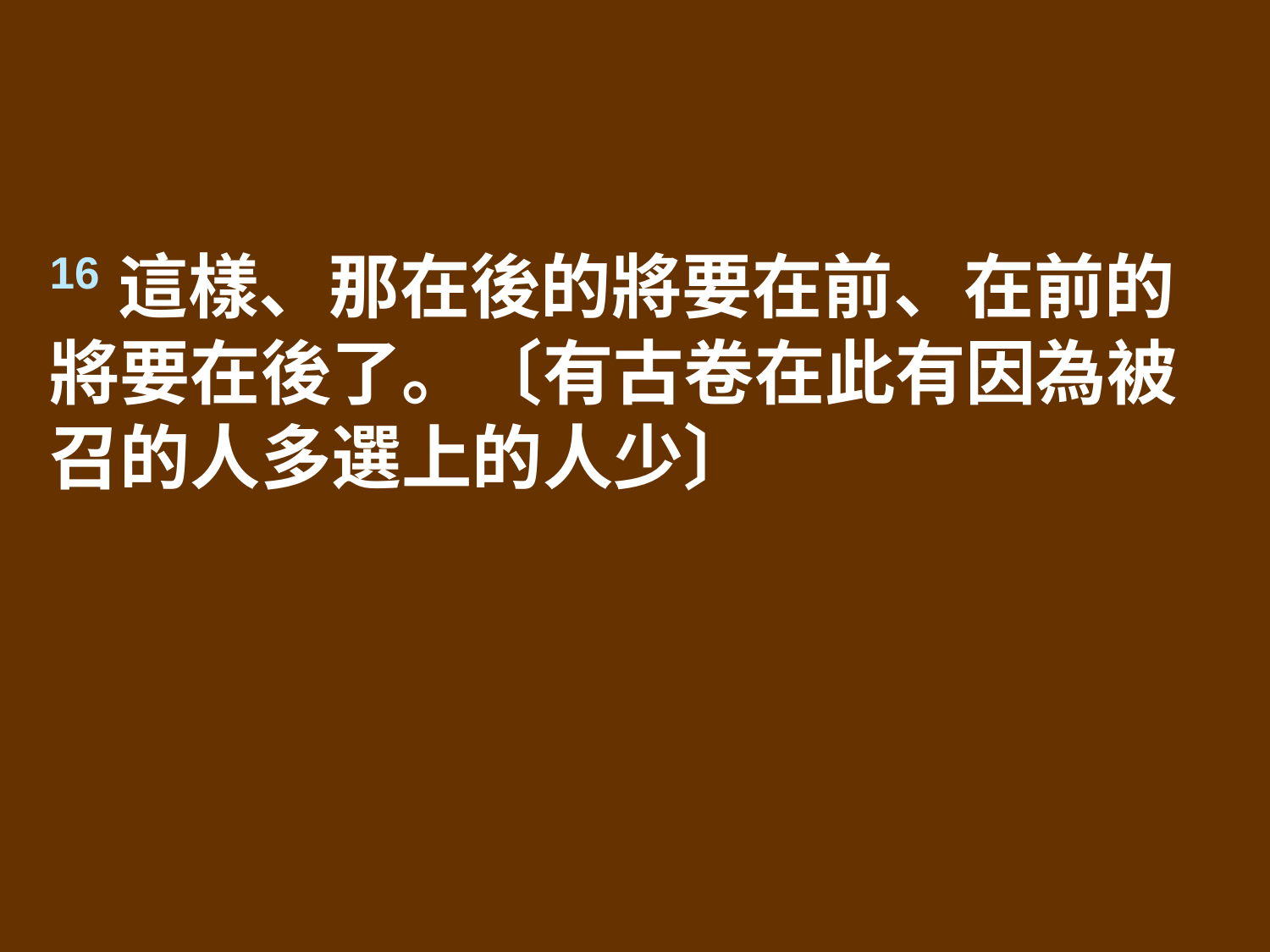

16這樣、那在後的將要在前、在前的將要在後了。〔有古卷在此有因為被召的人多選上的人少〕